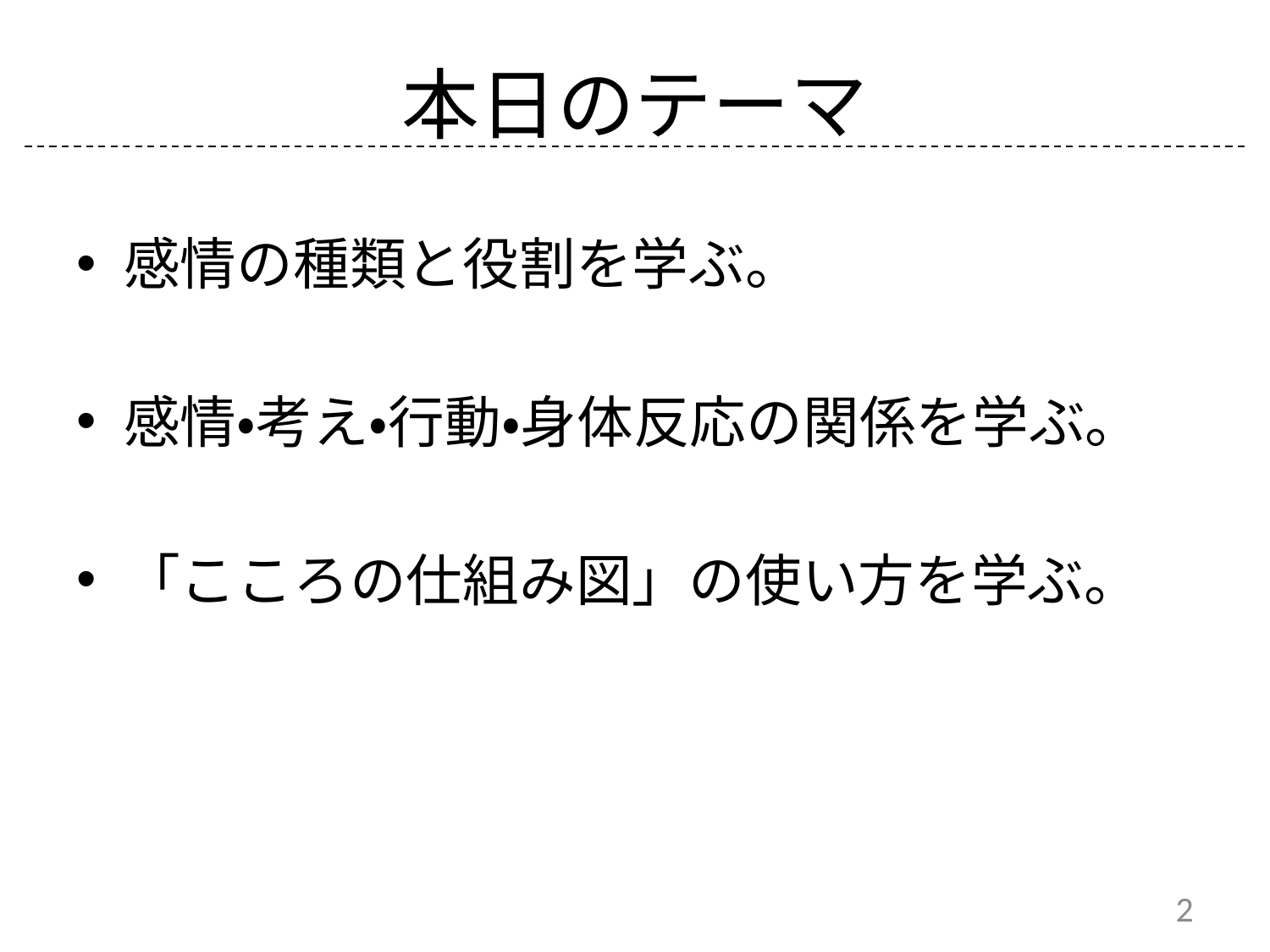

# 本日のテーマ
感情の種類と役割を学ぶ。

感情・考え・行動・身体反応の関係を学ぶ。

「こころの仕組み図」の使い方を学ぶ。

2